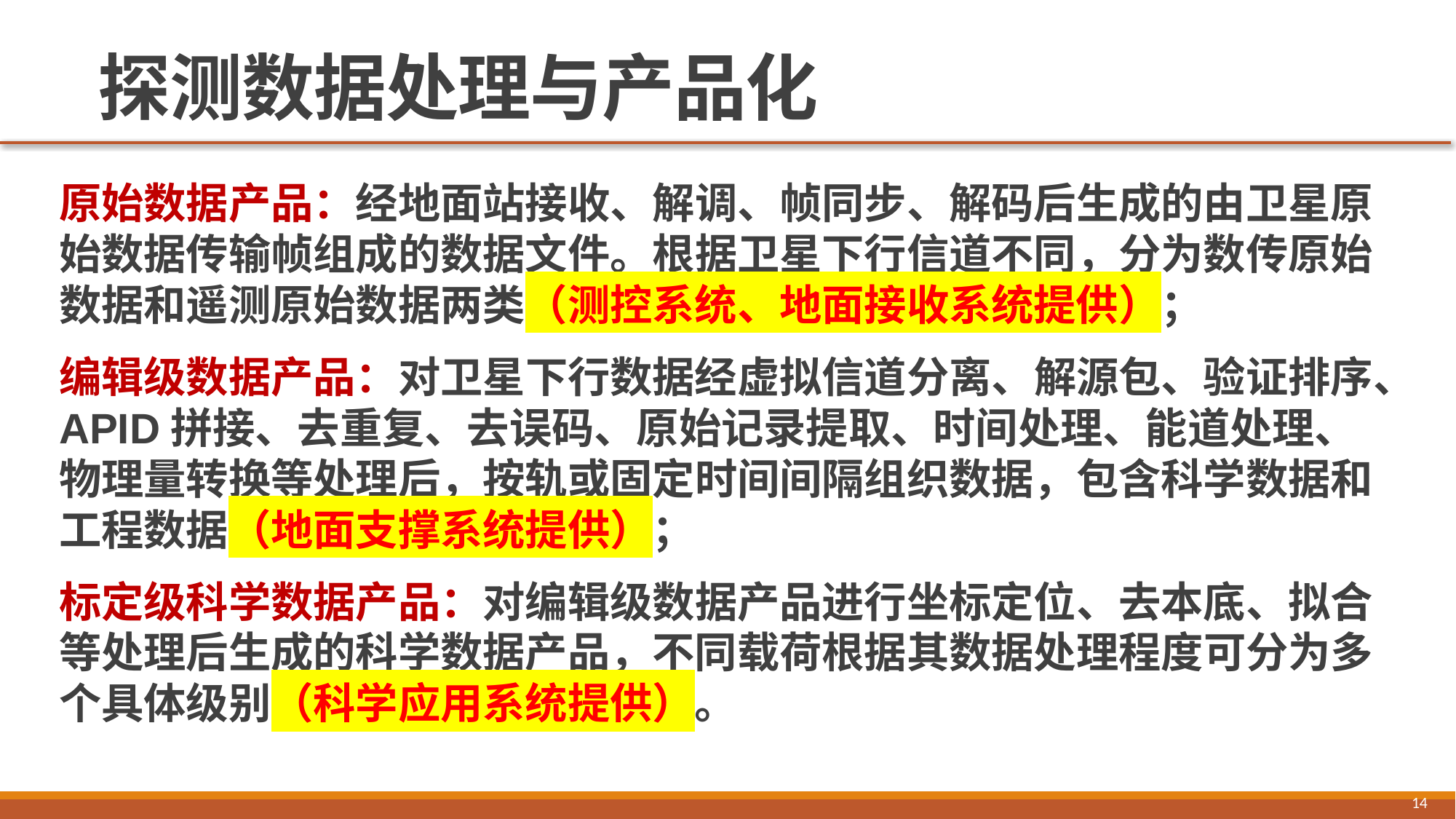

# 探测数据处理与产品化
原始数据产品：经地面站接收、解调、帧同步、解码后生成的由卫星原始数据传输帧组成的数据文件。根据卫星下行信道不同，分为数传原始数据和遥测原始数据两类（测控系统、地面接收系统提供）；
编辑级数据产品：对卫星下行数据经虚拟信道分离、解源包、验证排序、APID拼接、去重复、去误码、原始记录提取、时间处理、能道处理、物理量转换等处理后，按轨或固定时间间隔组织数据，包含科学数据和工程数据（地面支撑系统提供）；
标定级科学数据产品：对编辑级数据产品进行坐标定位、去本底、拟合等处理后生成的科学数据产品，不同载荷根据其数据处理程度可分为多个具体级别（科学应用系统提供）。
14